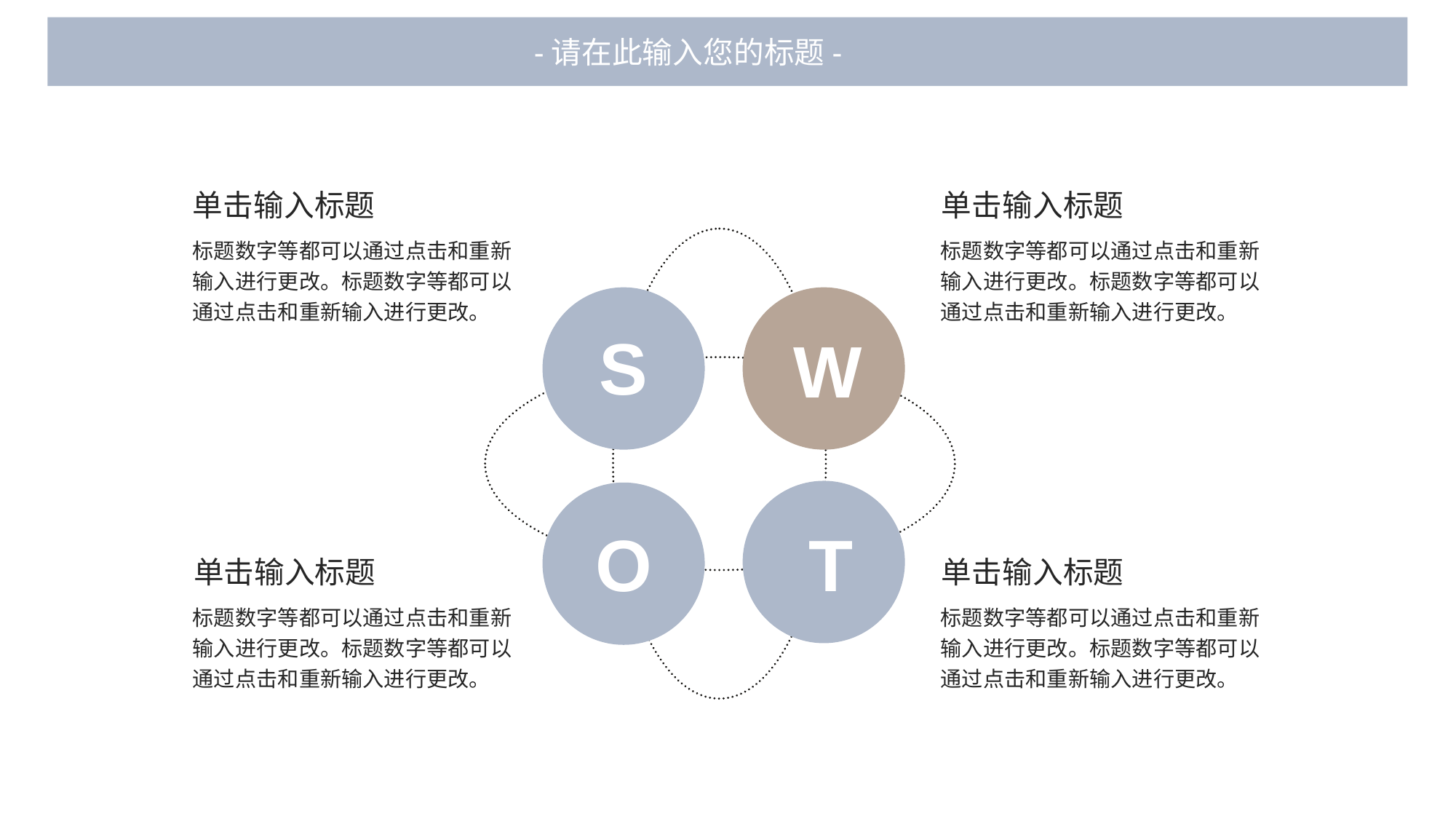

-请在此输入您的标题-
单击输入标题
单击输入标题
标题数字等都可以通过点击和重新输入进行更改。标题数字等都可以通过点击和重新输入进行更改。
标题数字等都可以通过点击和重新输入进行更改。标题数字等都可以通过点击和重新输入进行更改。

S
W

O
T
单击输入标题
单击输入标题
标题数字等都可以通过点击和重新输入进行更改。标题数字等都可以通过点击和重新输入进行更改。
标题数字等都可以通过点击和重新输入进行更改。标题数字等都可以通过点击和重新输入进行更改。